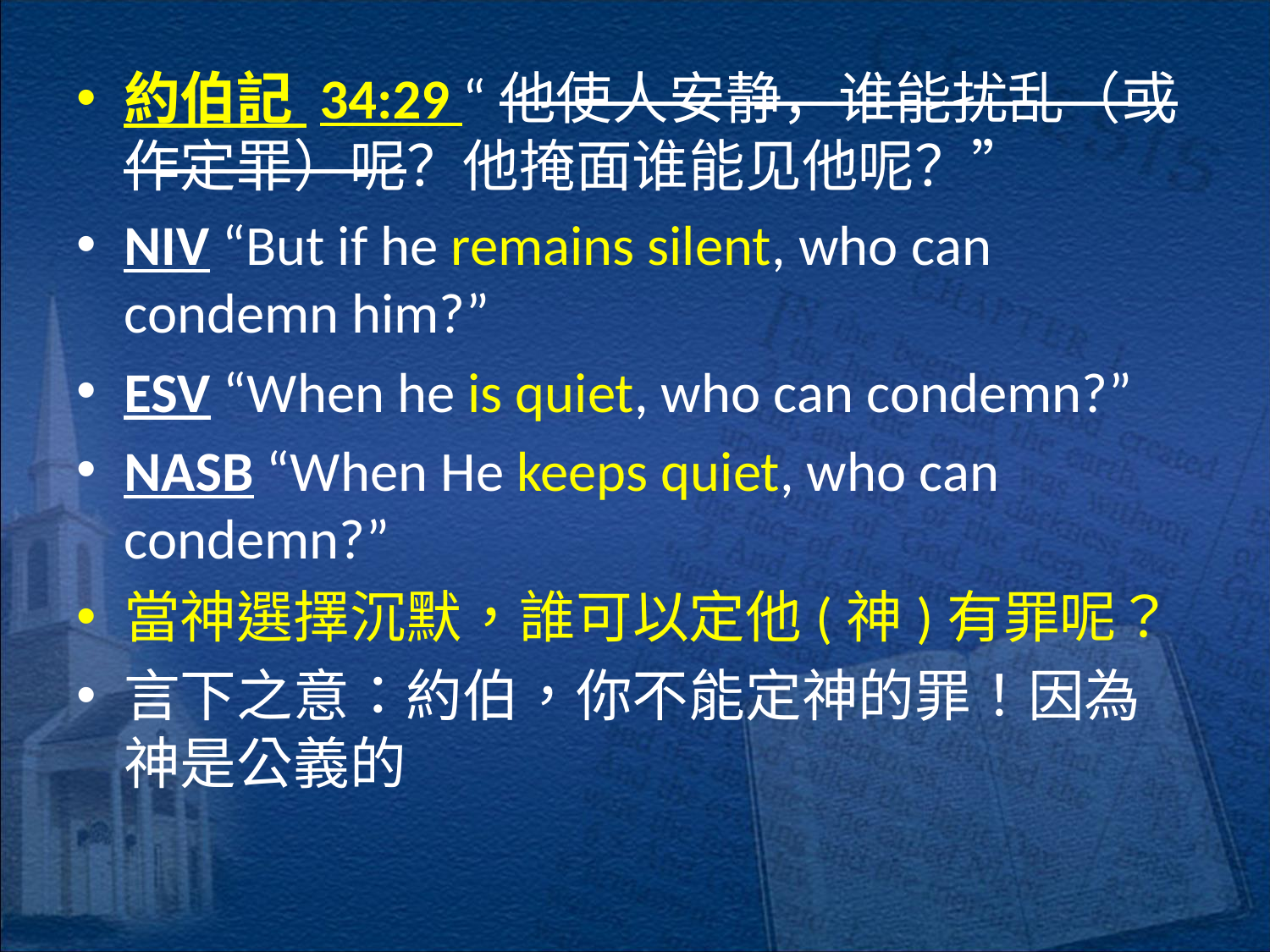

約伯記 34:29 “他使人安静，谁能扰乱（或作定罪）呢？他掩面谁能见他呢？”
NIV “But if he remains silent, who can condemn him?”
ESV “When he is quiet, who can condemn?”
NASB “When He keeps quiet, who can condemn?”
當神選擇沉默，誰可以定他(神)有罪呢？
言下之意：約伯，你不能定神的罪！因為神是公義的